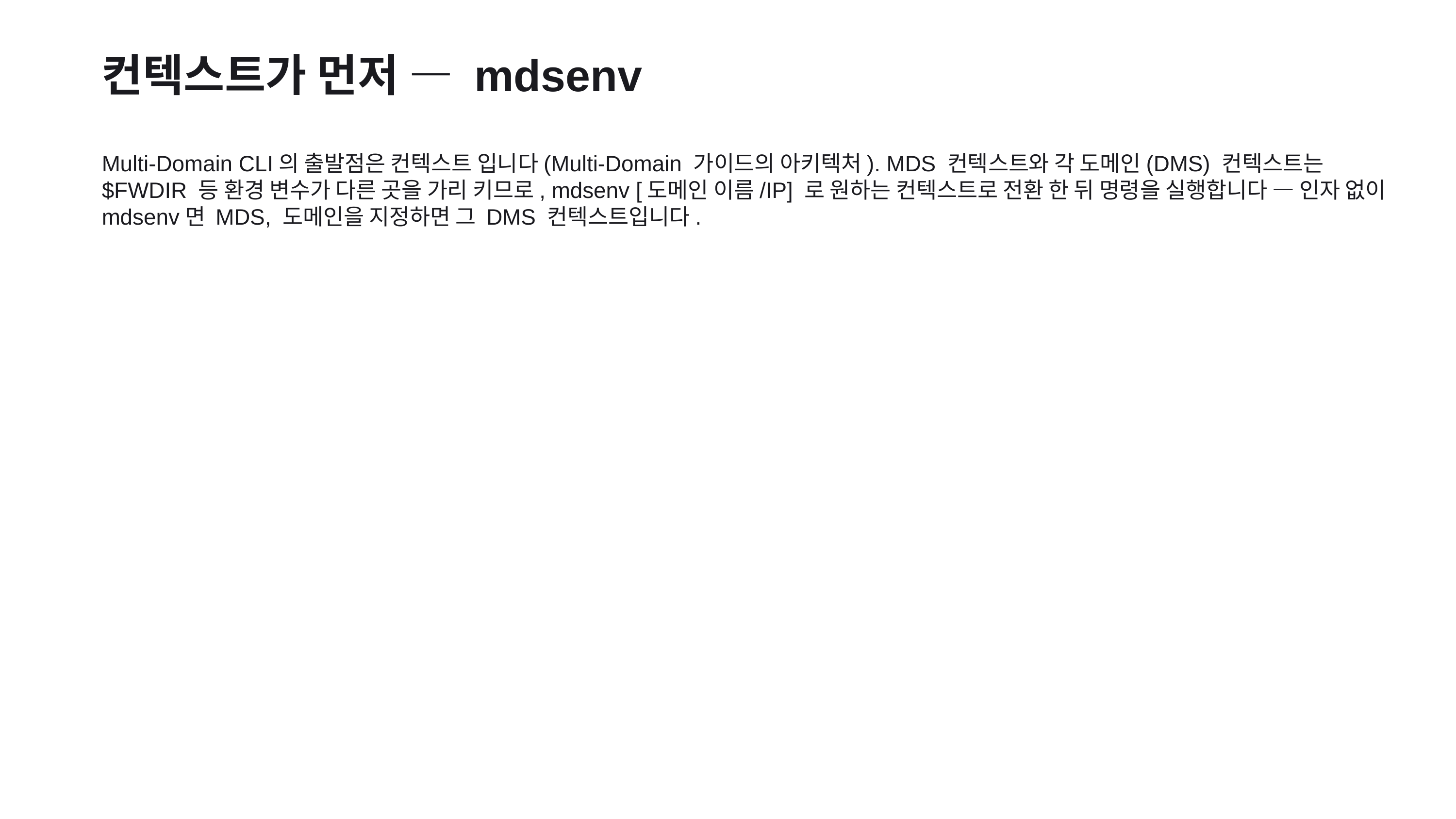

컨텍스트가 먼저 — mdsenv
Multi-Domain CLI의 출발점은 컨텍스트 입니다(Multi-Domain 가이드의 아키텍처). MDS 컨텍스트와 각 도메인(DMS) 컨텍스트는 $FWDIR 등 환경 변수가 다른 곳을 가리 키므로, mdsenv [도메인 이름/IP] 로 원하는 컨텍스트로 전환 한 뒤 명령을 실행합니다 — 인자 없이 mdsenv면 MDS, 도메인을 지정하면 그 DMS 컨텍스트입니다.